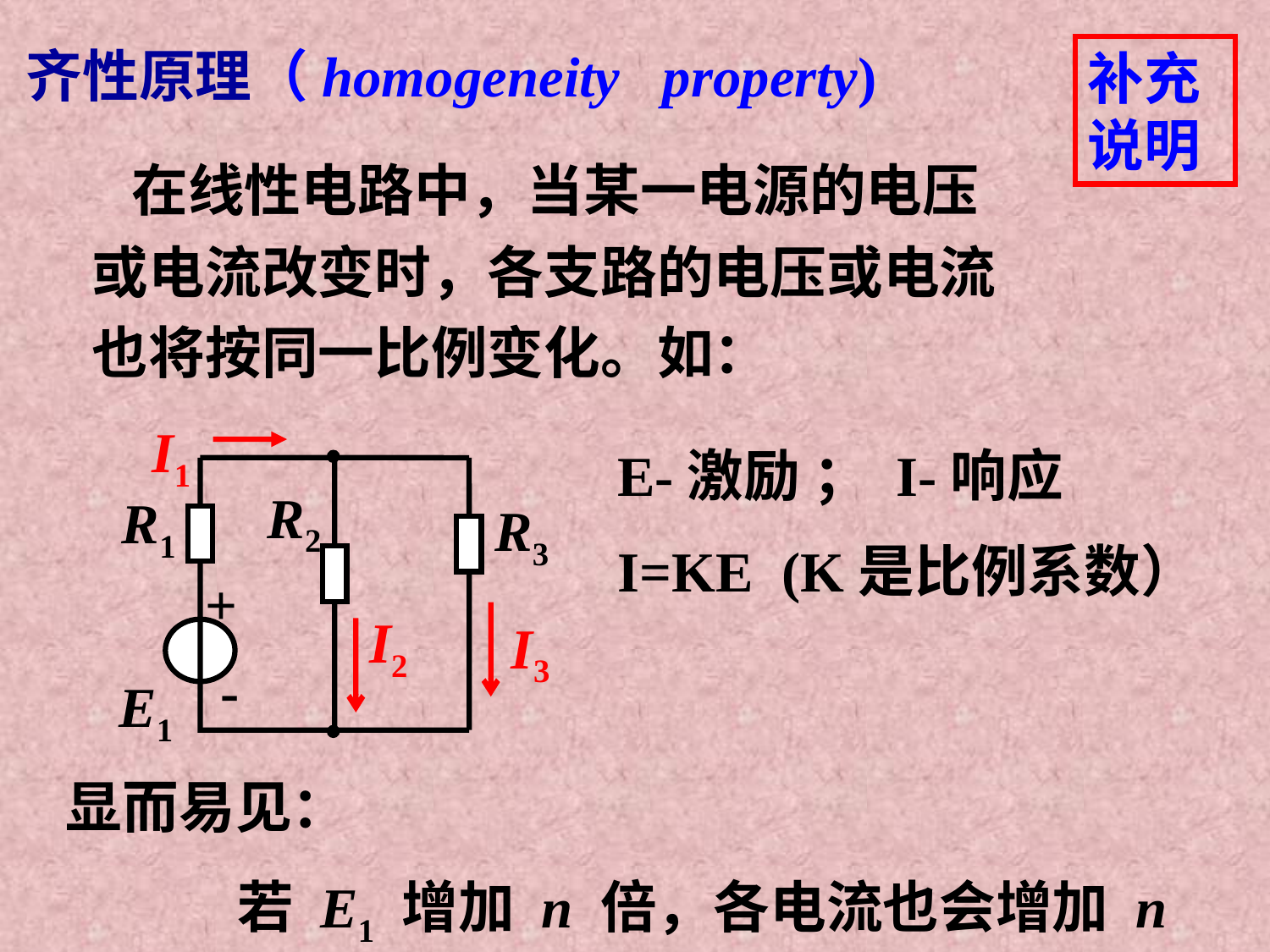

齐性原理（homogeneity   property)
补充
说明
  在线性电路中，当某一电源的电压或电流改变时，各支路的电压或电流也将按同一比例变化。如：
I1

R2
R1
R3

+

I2

-

E1

I3
E-激励 ； I-响应
I=KE  (K是比例系数）
显而易见：
若 E1 增加 n 倍，各电流也会增加 n 倍。